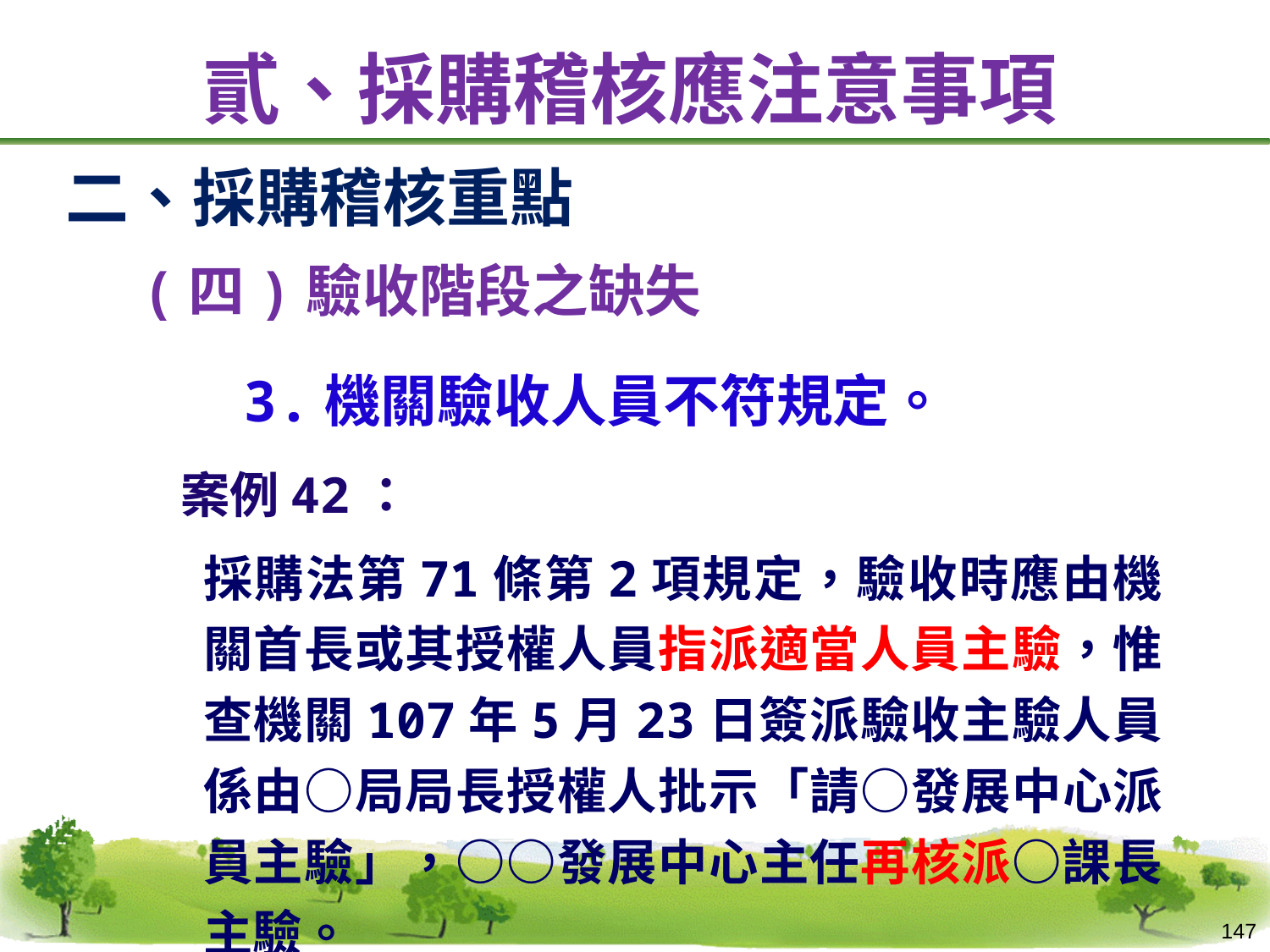

# 貳、採購稽核應注意事項
二、採購稽核重點
(四)驗收階段之缺失
   3.機關驗收人員不符規定。
  案例42：
採購法第71條第2項規定，驗收時應由機關首長或其授權人員指派適當人員主驗，惟查機關107年5月23日簽派驗收主驗人員係由○局局長授權人批示「請○發展中心派員主驗」，○○發展中心主任再核派○課長主驗。

147